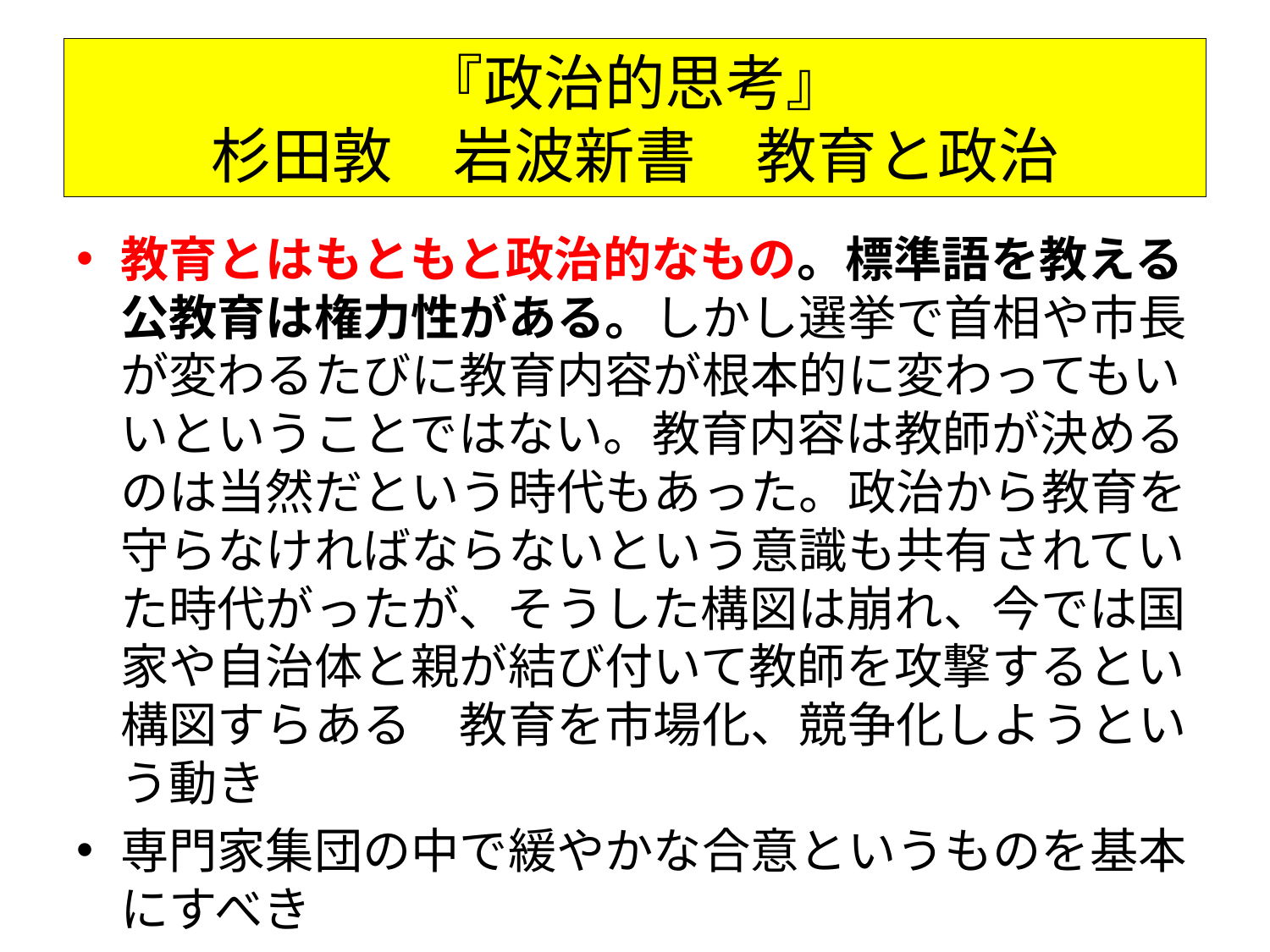

# 『政治的思考』 杉田敦　岩波新書　教育と政治
教育とはもともと政治的なもの。標準語を教える公教育は権力性がある。しかし選挙で首相や市長が変わるたびに教育内容が根本的に変わってもいいということではない。教育内容は教師が決めるのは当然だという時代もあった。政治から教育を守らなければならないという意識も共有されていた時代がったが、そうした構図は崩れ、今では国家や自治体と親が結び付いて教師を攻撃するとい構図すらある　教育を市場化、競争化しようという動き
専門家集団の中で緩やかな合意というものを基本にすべき